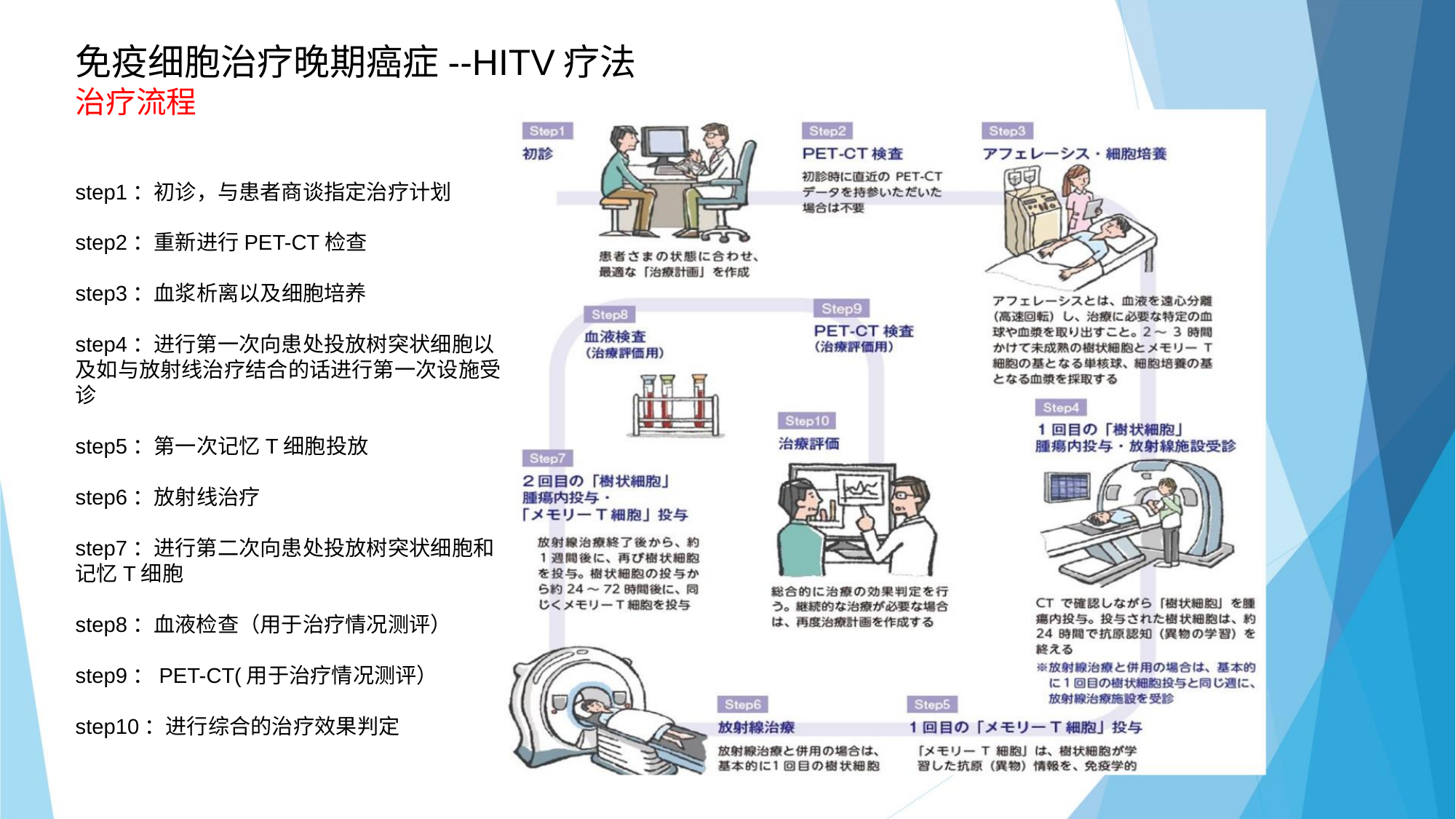

免疫细胞治疗晚期癌症--HITV疗法
治疗流程
step1：初诊，与患者商谈指定治疗计划

step2：重新进行PET-CT检查

step3：血浆析离以及细胞培养

step4：进行第一次向患处投放树突状细胞以及如与放射线治疗结合的话进行第一次设施受诊

step5：第一次记忆T细胞投放

step6：放射线治疗

step7：进行第二次向患处投放树突状细胞和记忆T细胞

step8：血液检查（用于治疗情况测评）

step9：PET-CT(用于治疗情况测评）

step10：进行综合的治疗效果判定